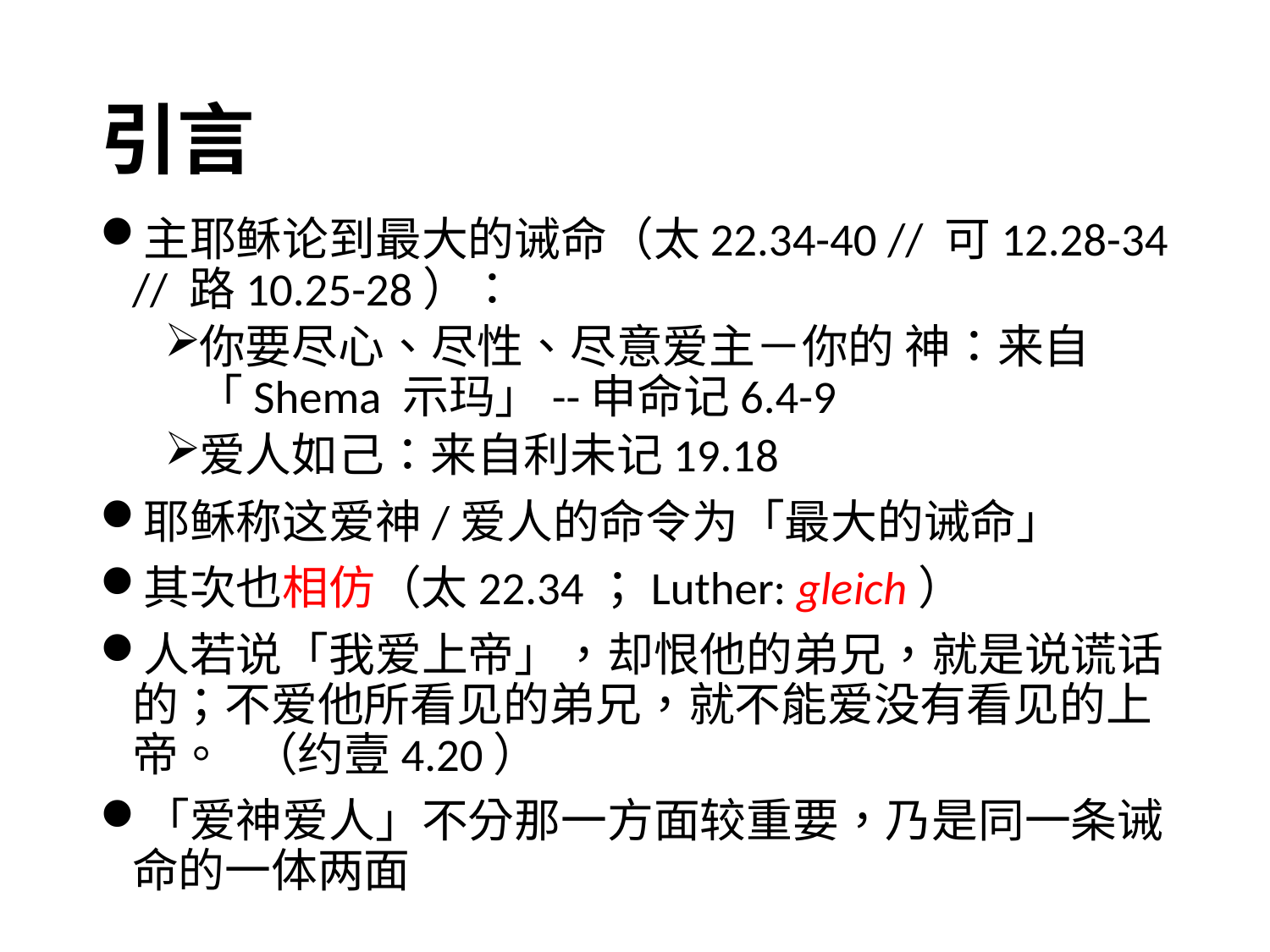

# 引言
主耶稣论到最大的诫命（太22.34-40 // 可12.28-34 // 路10.25-28）：
你要尽心、尽性、尽意爱主－你的 神：来自「Shema 示玛」--申命记6.4-9
爱人如己：来自利未记19.18
耶稣称这爱神/爱人的命令为「最大的诫命」
其次也相仿（太22.34；Luther: gleich）
人若说「我爱上帝」，却恨他的弟兄，就是说谎话的；不爱他所看见的弟兄，就不能爱没有看见的上帝。						（约壹4.20）
「爱神爱人」不分那一方面较重要，乃是同一条诫命的一体两面